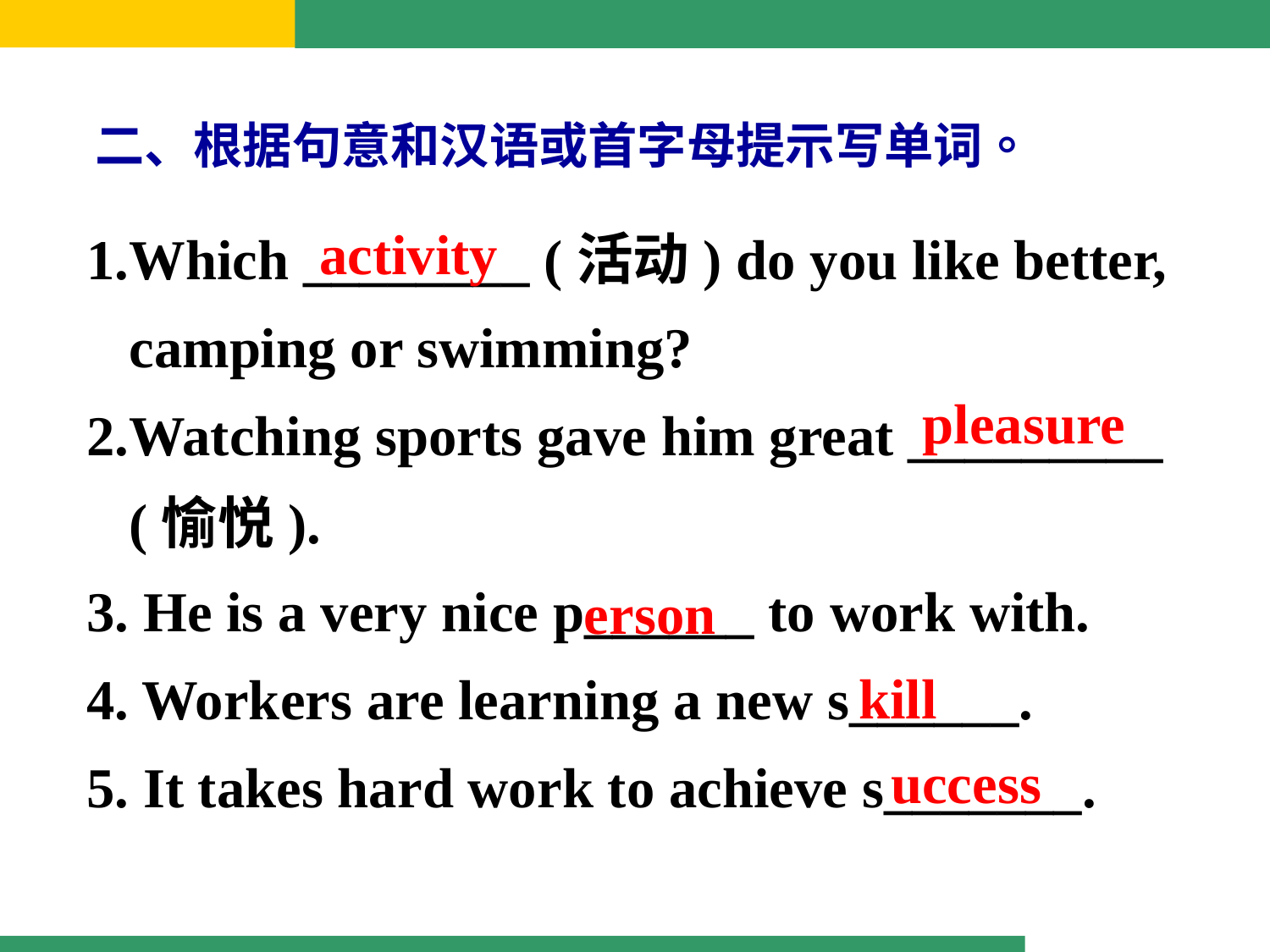

二、根据句意和汉语或首字母提示写单词。
1.Which ________ (活动) do you like better,
   camping or swimming?
2.Watching sports gave him great _________
   (愉悦).
3. He is a very nice p______ to work with.
4. Workers are learning a new s______.
5. It takes hard work to achieve s_______.
activity
pleasure
erson
kill
uccess